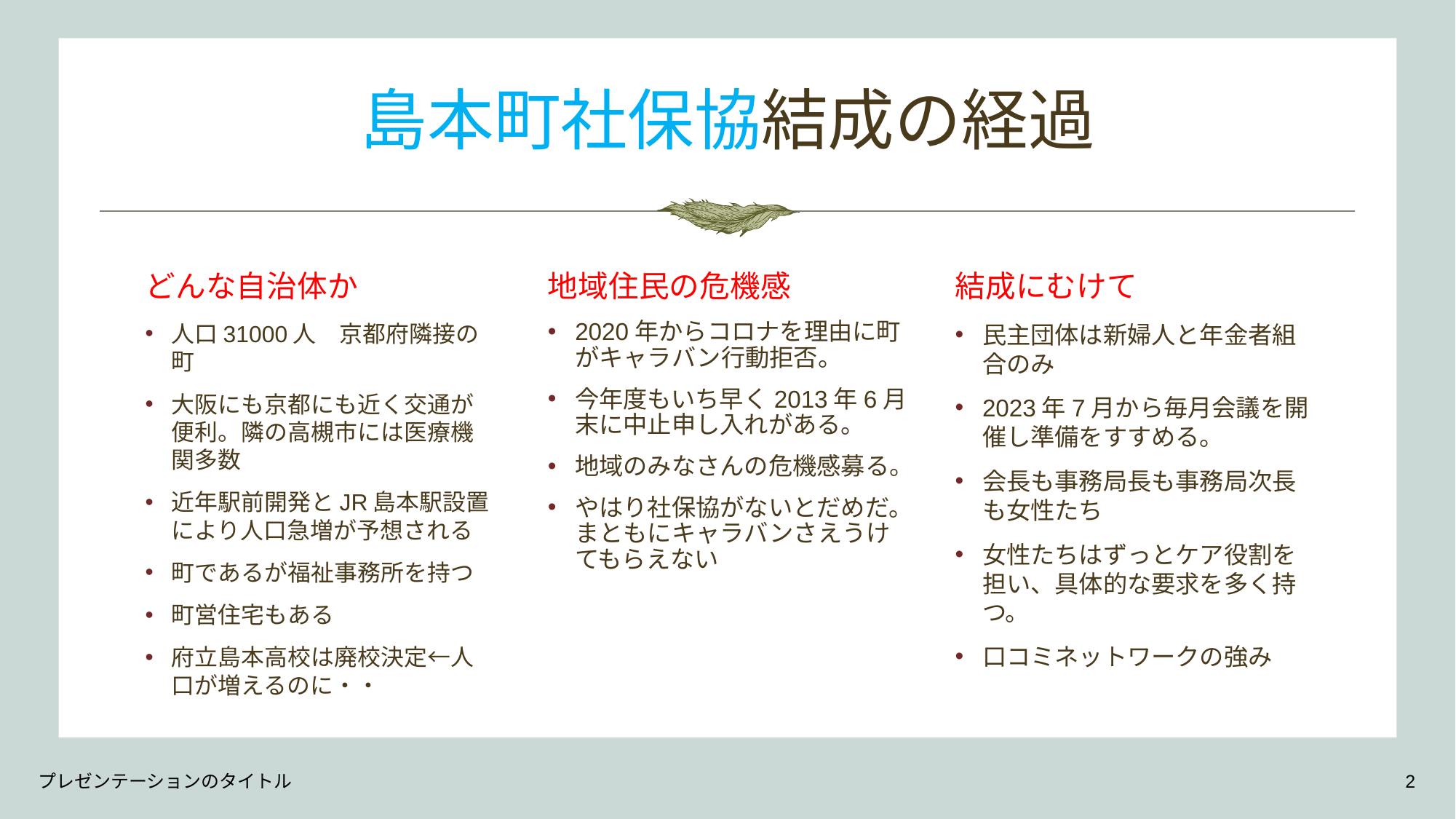

# 島本町社保協結成の経過
どんな自治体か
地域住民の危機感
結成にむけて
2020年からコロナを理由に町がキャラバン行動拒否。
今年度もいち早く2013年6月末に中止申し入れがある。
地域のみなさんの危機感募る。
やはり社保協がないとだめだ。まともにキャラバンさえうけてもらえない

人口31000人　京都府隣接の町
大阪にも京都にも近く交通が便利。隣の高槻市には医療機関多数
近年駅前開発とJR島本駅設置により人口急増が予想される
町であるが福祉事務所を持つ
町営住宅もある
府立島本高校は廃校決定←人口が増えるのに・・

民主団体は新婦人と年金者組合のみ
2023年7月から毎月会議を開催し準備をすすめる。
会長も事務局長も事務局次長も女性たち
女性たちはずっとケア役割を担い、具体的な要求を多く持つ。
口コミネットワークの強み

プレゼンテーションのタイトル
2